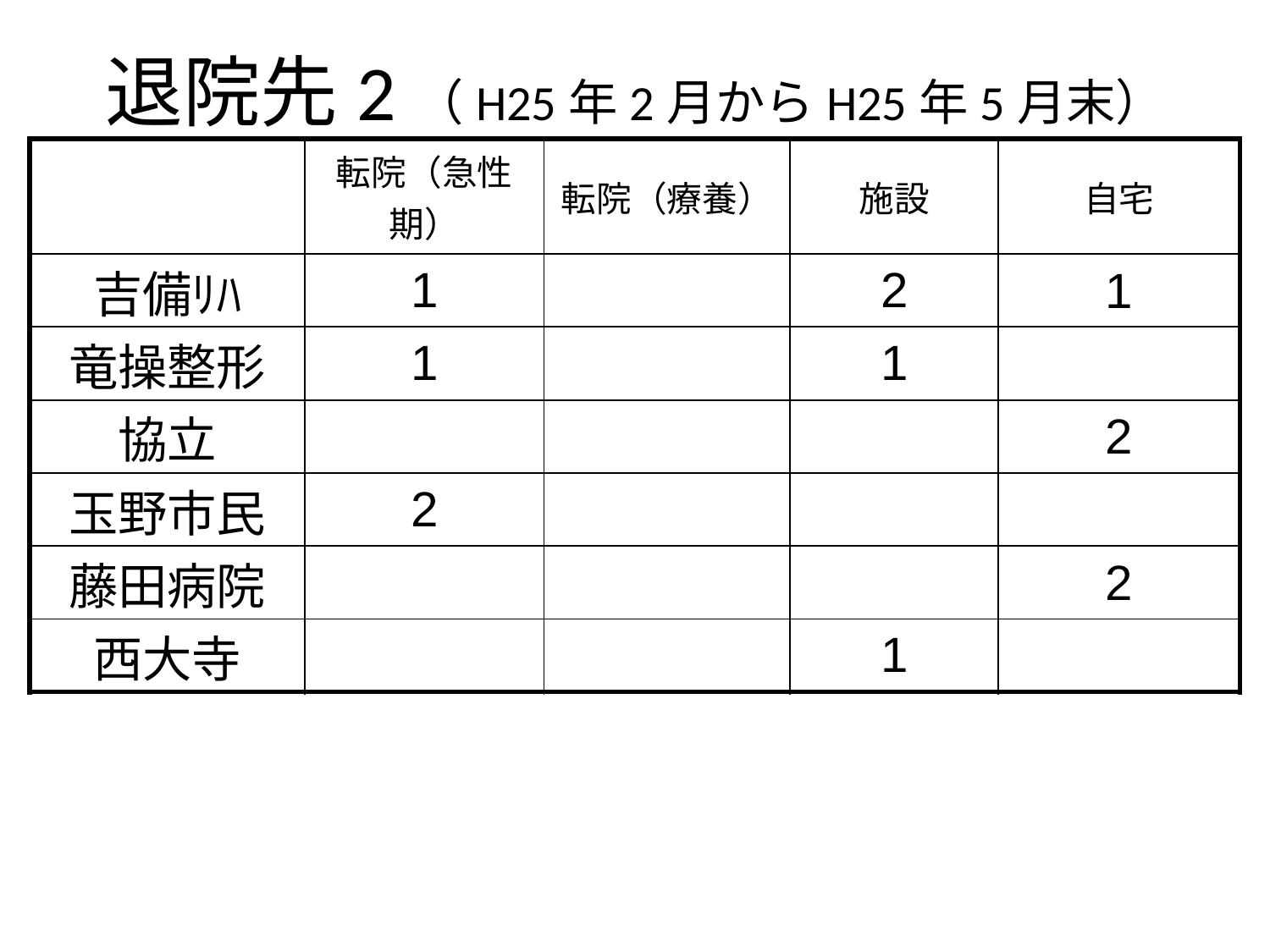

# 退院先2（H25年2月からH25年5月末）
|  | 転院（急性期） | 転院（療養） | 施設 | 自宅 |
| --- | --- | --- | --- | --- |
| 吉備ﾘﾊ | 1 |  | 2 | 1 |
| 竜操整形 | 1 |  | 1 |  |
| 協立 |  |  |  | 2 |
| 玉野市民 | 2 |  |  |  |
| 藤田病院 |  |  |  | 2 |
| 西大寺 |  |  | 1 |  |